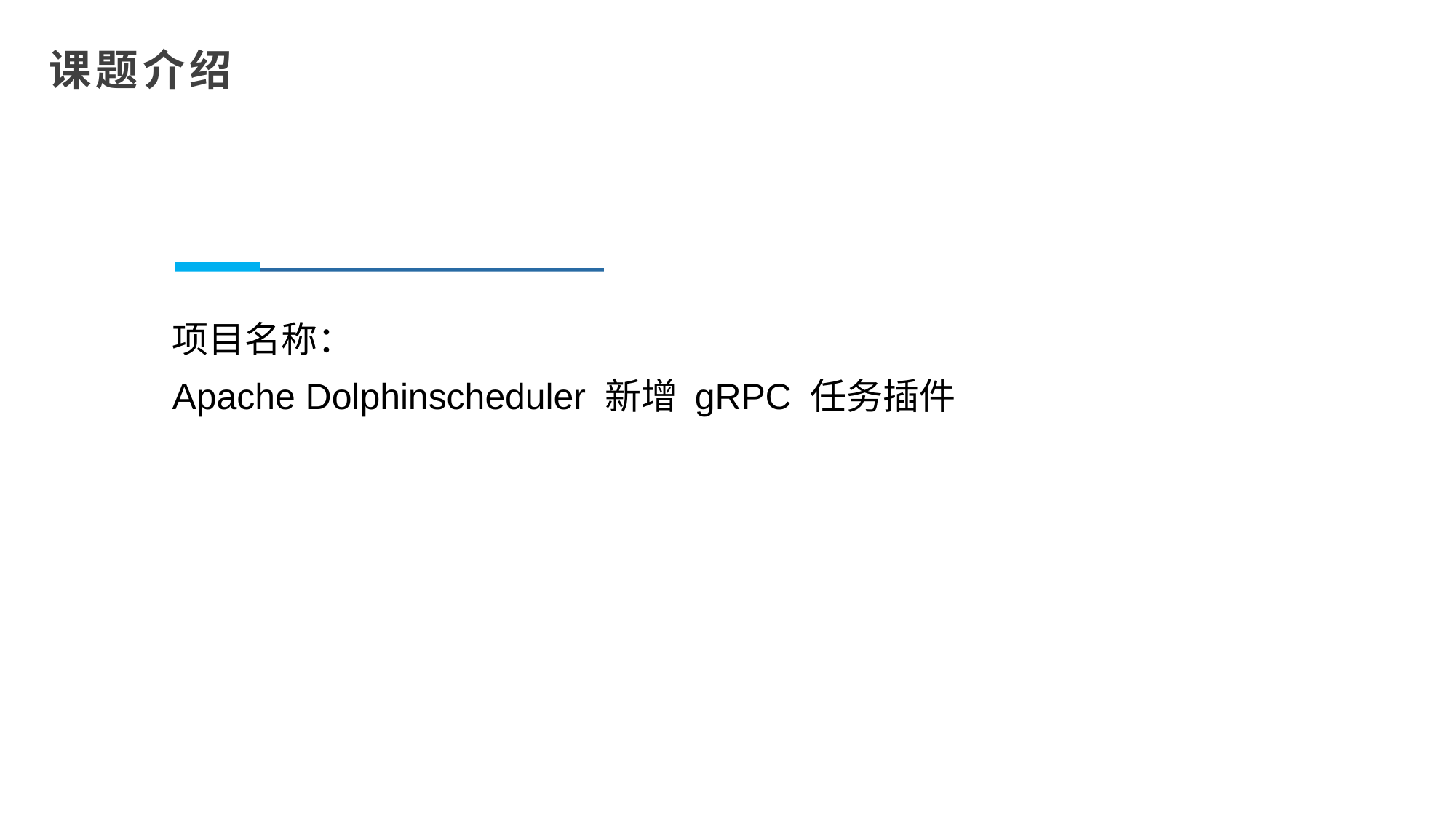

课题介绍

项目名称：
Apache Dolphinscheduler 新增 gRPC 任务插件